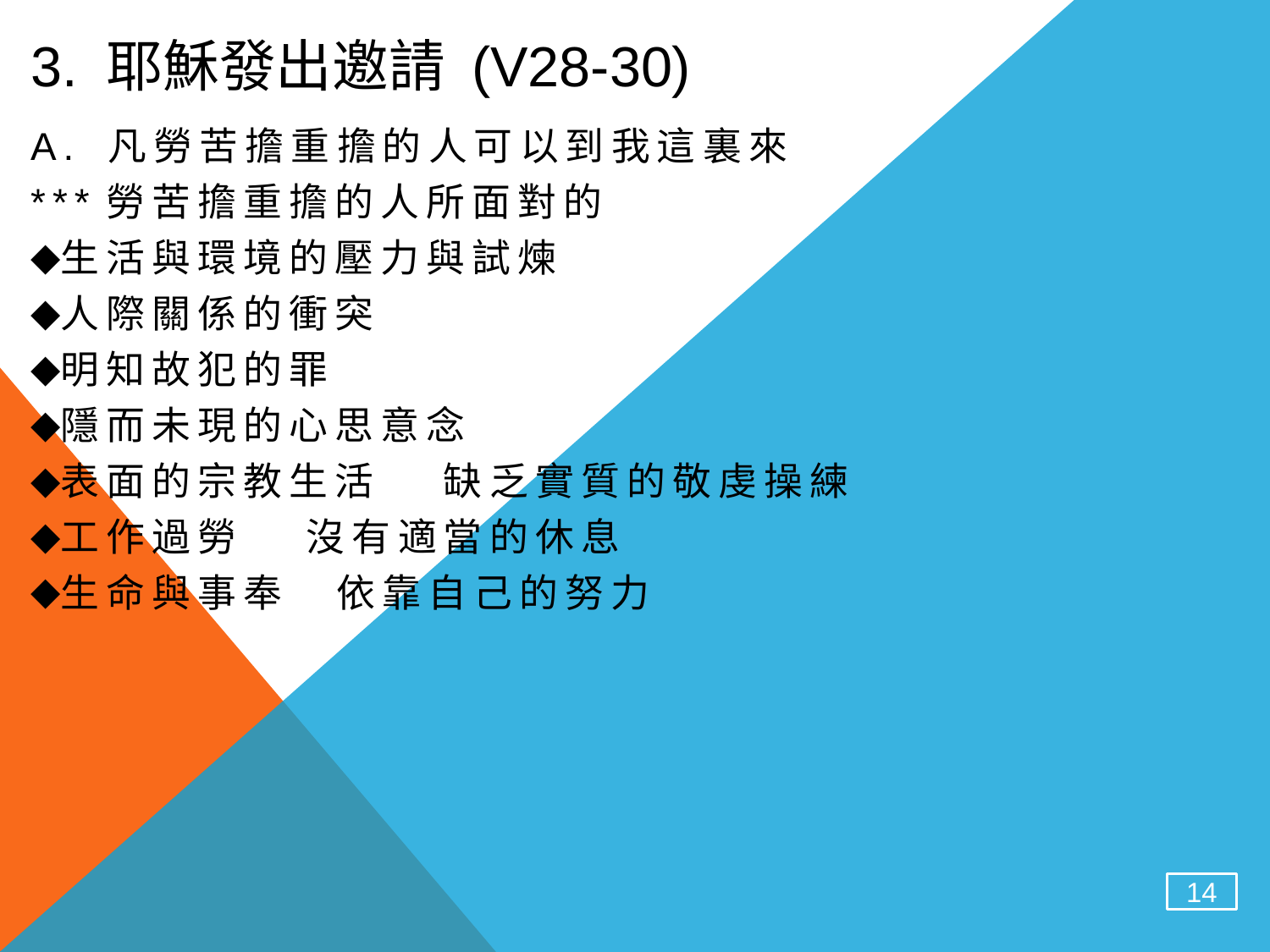

# 3. 耶穌發出邀請 (v28-30)
a. 凡勞苦擔重擔的人可以到我這裏來
***勞苦擔重擔的人所面對的
生活與環境的壓力與試煉
人際關係的衝突
明知故犯的罪
隱而未現的心思意念
表面的宗教生活    缺乏實質的敬虔操練
工作過勞    沒有適當的休息
生命與事奉   依靠自己的努力
14